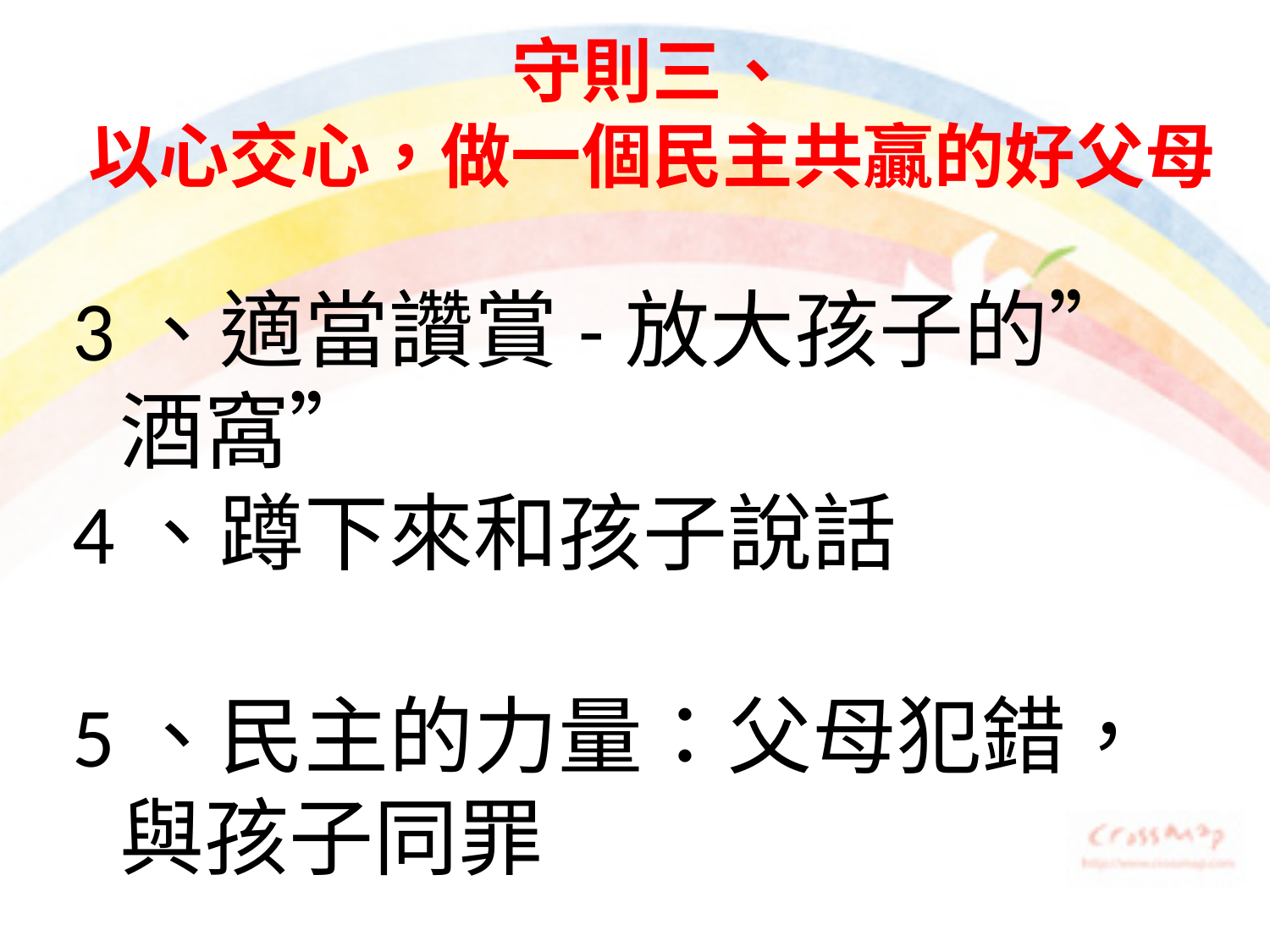

# 守則三、 以心交心，做一個民主共贏的好父母

3、適當讚賞-放大孩子的”酒窩”
4、蹲下來和孩子說話

5、民主的力量：父母犯錯，與孩子同罪